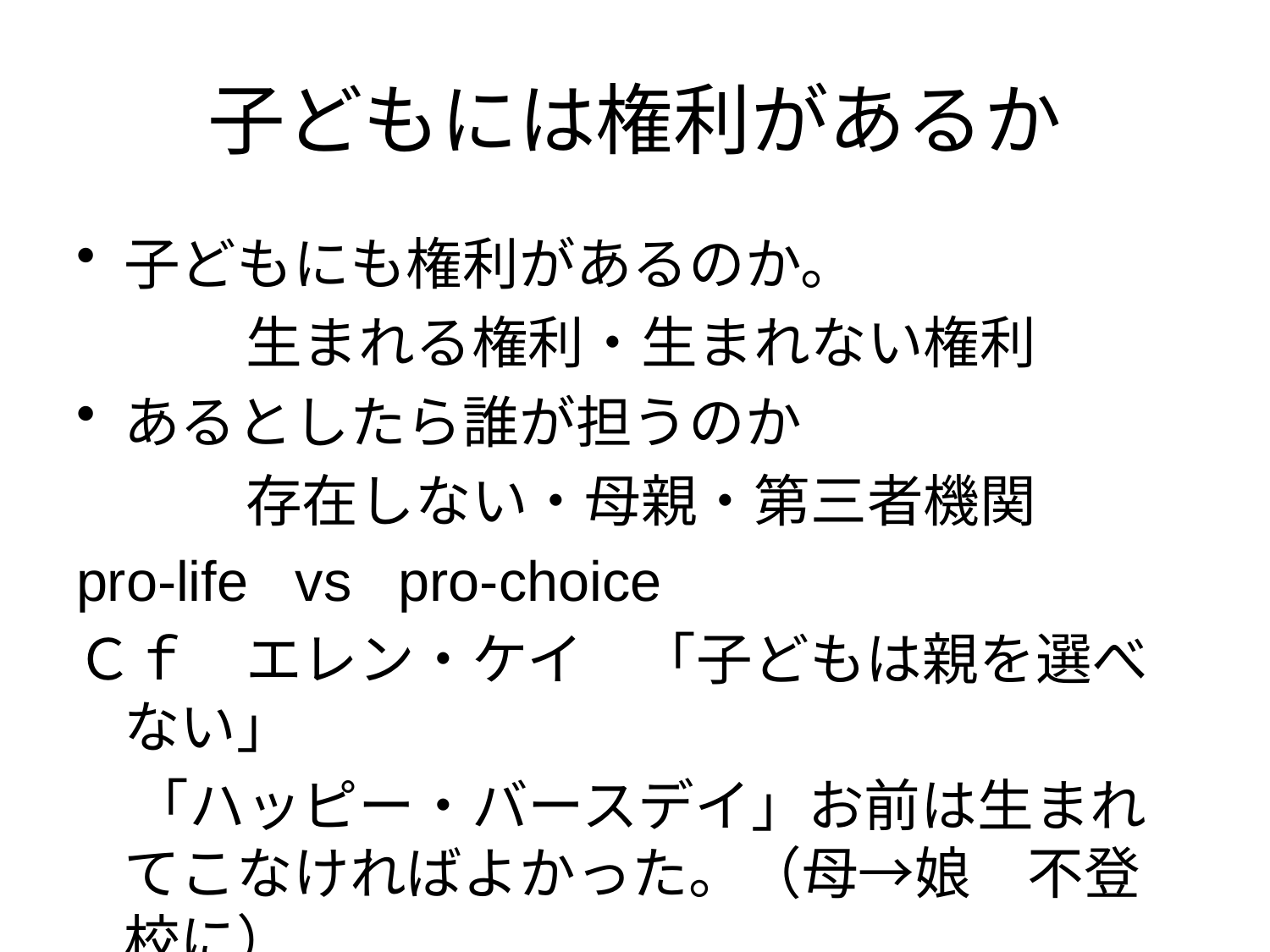

# 子どもには権利があるか
子どもにも権利があるのか。
　　　生まれる権利・生まれない権利
あるとしたら誰が担うのか
　　　存在しない・母親・第三者機関
pro-life   vs   pro-choice
Ｃｆ　エレン・ケイ　「子どもは親を選べない」
　「ハッピー・バースデイ」お前は生まれてこなければよかった。（母→娘　不登校に）